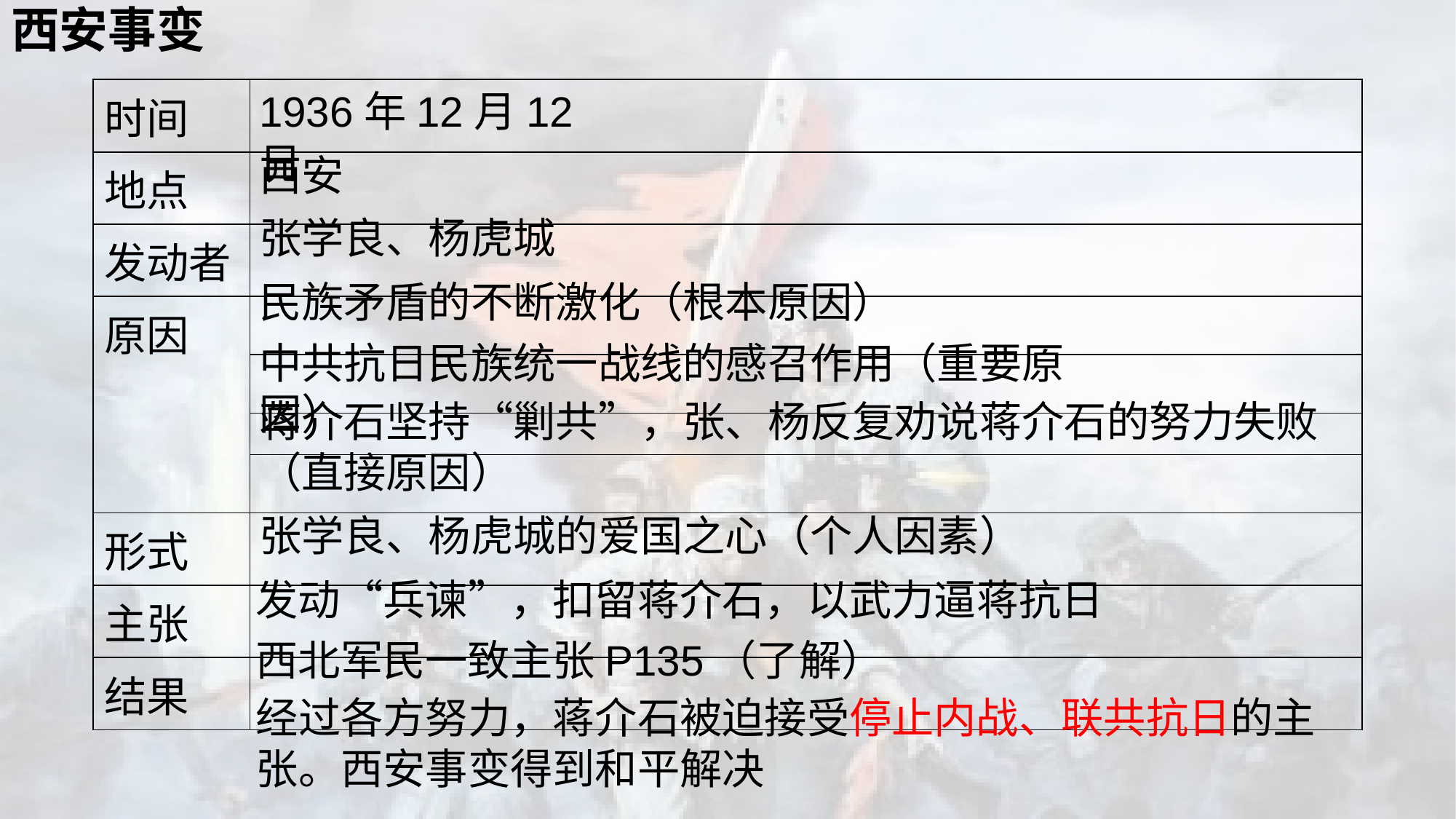

西安事变

| 时间 |  |
| --- | --- |
| 地点 |  |
| 发动者 |  |
| 原因 |  |
|  |  |
|  |  |
|  |  |
| 形式 |  |
| 主张 |  |
| 结果 |  |
1936年12月12日
西安
张学良、杨虎城
民族矛盾的不断激化（根本原因）
中共抗日民族统一战线的感召作用（重要原因）
蒋介石坚持“剿共”，张、杨反复劝说蒋介石的努力失败（直接原因）
张学良、杨虎城的爱国之心（个人因素）
发动“兵谏”，扣留蒋介石，以武力逼蒋抗日
西北军民一致主张P135（了解）
经过各方努力，蒋介石被迫接受停止内战、联共抗日的主张。西安事变得到和平解决